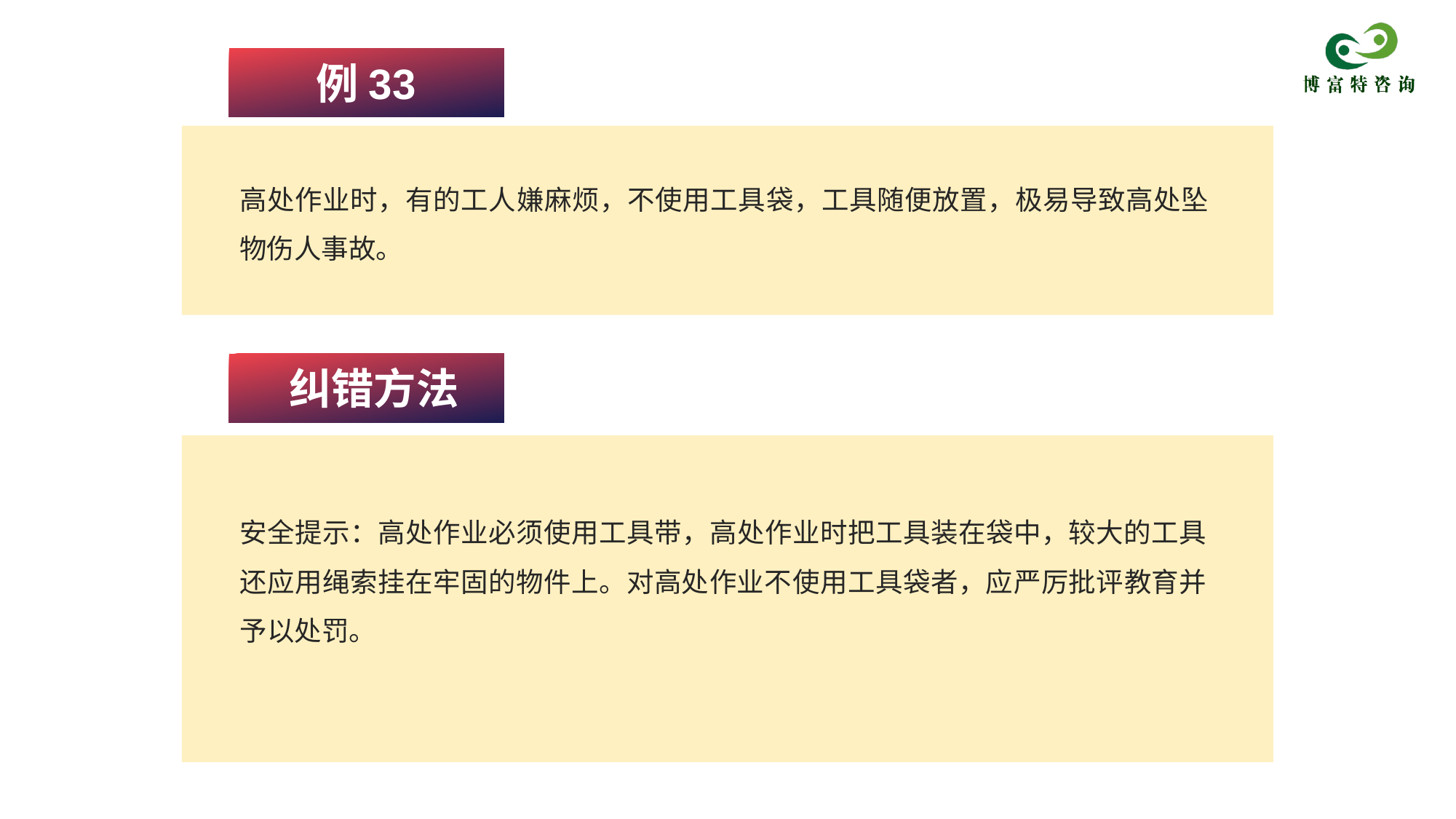

例33

高处作业时，有的工人嫌麻烦，不使用工具袋，工具随便放置，极易导致高处坠物伤人事故。

纠错方法

安全提示：高处作业必须使用工具带，高处作业时把工具装在袋中，较大的工具还应用绳索挂在牢固的物件上。对高处作业不使用工具袋者，应严厉批评教育并予以处罚。